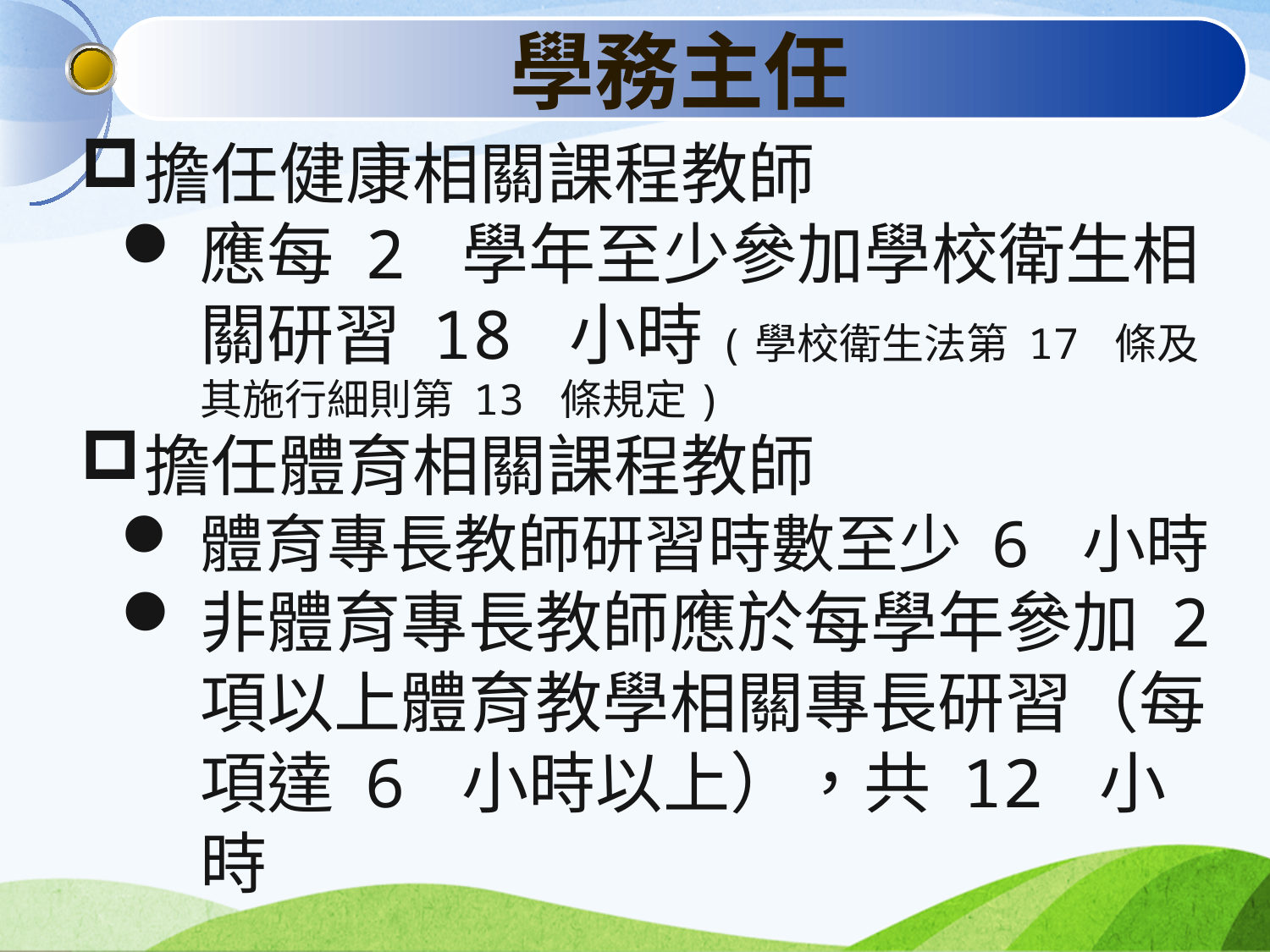

學務主任

擔任健康相關課程教師
應每 2 學年至少參加學校衛生相關研習 18 小時(學校衛生法第 17 條及其施行細則第 13 條規定)
擔任體育相關課程教師
體育專長教師研習時數至少 6 小時
非體育專長教師應於每學年參加 2項以上體育教學相關專長研習（每項達 6 小時以上），共 12 小時